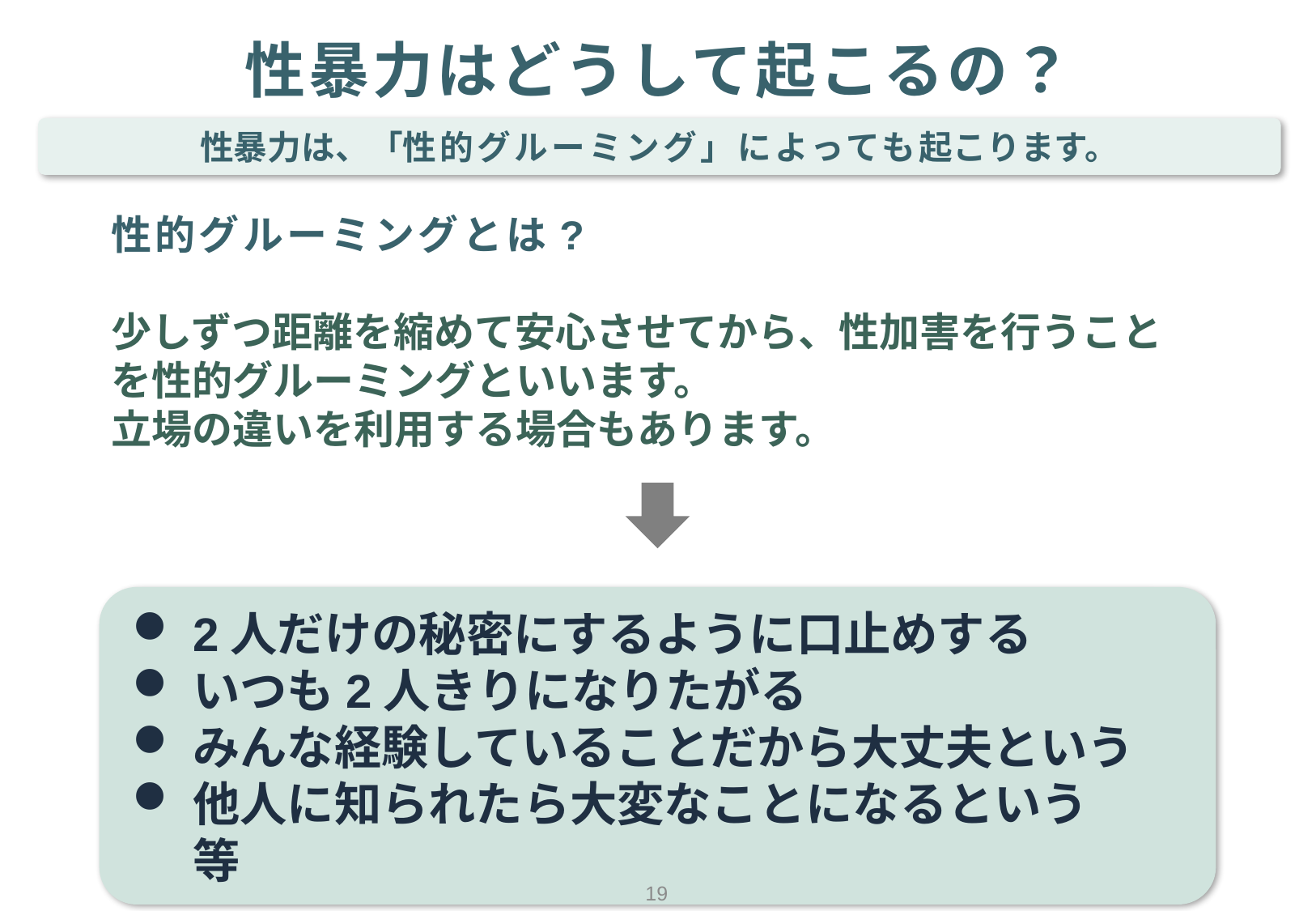

性暴力はどうして起こるの？
性暴力は、「性的グルーミング」によっても起こります。
性的グルーミングとは?

少しずつ距離を縮めて安心させてから、性加害を行うことを性的グルーミングといいます。
立場の違いを利用する場合もあります。

2人だけの秘密にするように口止めする
いつも2人きりになりたがる
みんな経験していることだから大丈夫という
他人に知られたら大変なことになるという　　等
19